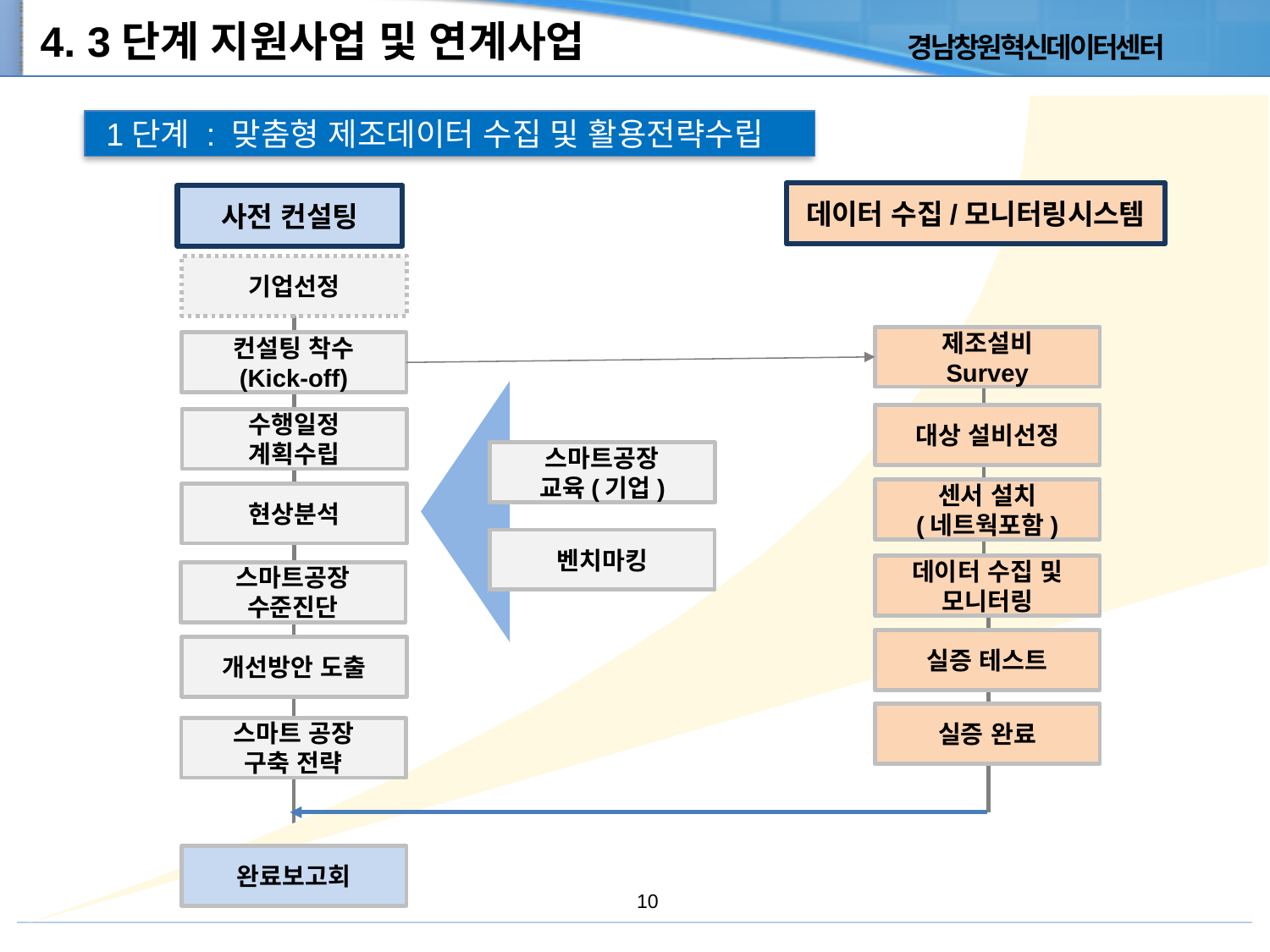

4. 3단계 지원사업 및 연계사업

 1단계 : 맞춤형 제조데이터 수집 및 활용전략수립
데이터 수집/모니터링시스템
사전 컨설팅
기업선정
제조설비
Survey
컨설팅 착수
(Kick-off)
대상 설비선정
수행일정
계획수립
스마트공장
교육(기업)

센서 설치
(네트웍포함)
현상분석
벤치마킹
데이터 수집 및
모니터링
스마트공장
수준진단
실증 테스트
개선방안 도출
실증 완료
스마트 공장
구축 전략
완료보고회
10